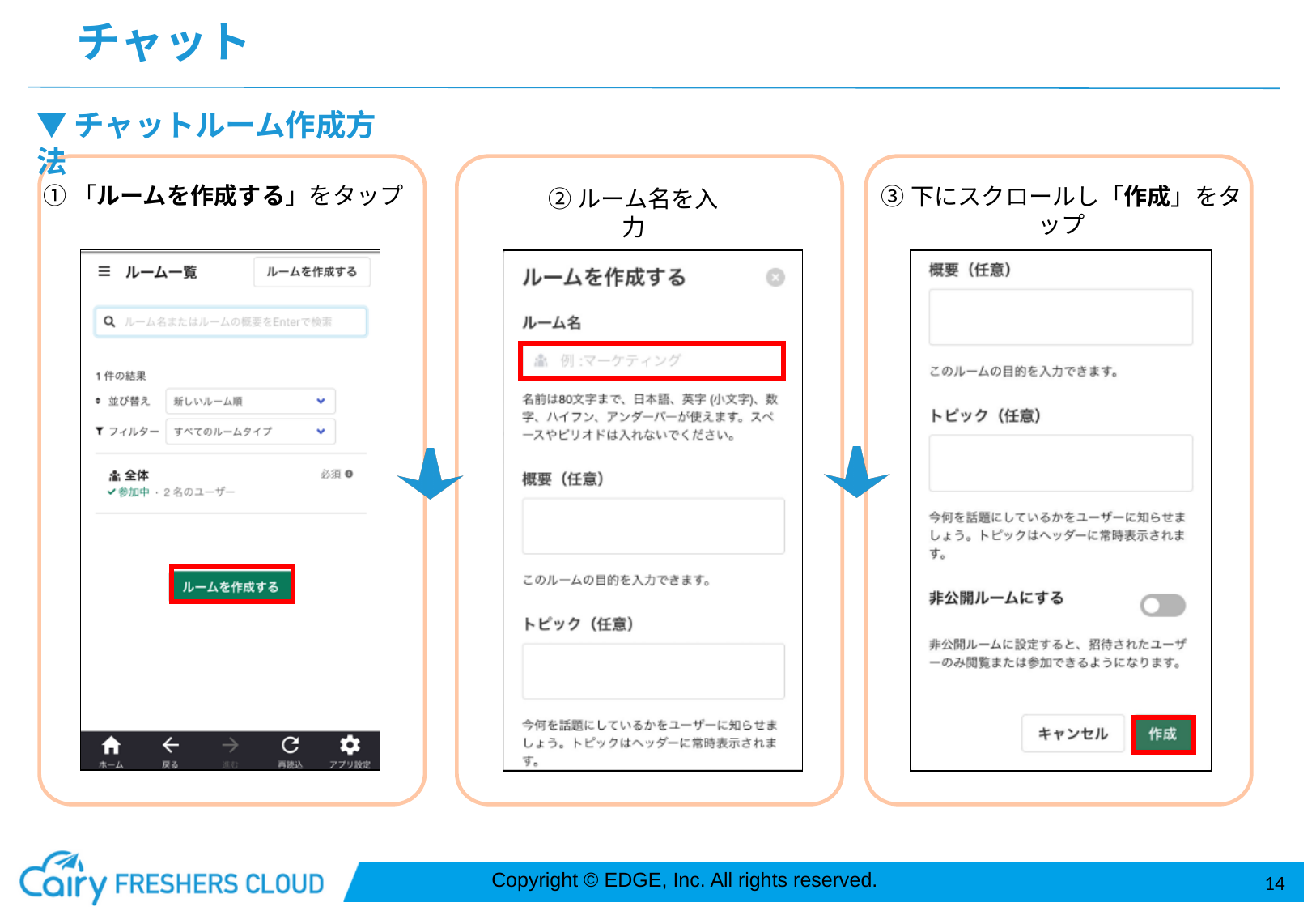

チャット

▼チャットルーム作成方法

①「ルームを作成する」をタップ
③下にスクロールし「作成」をタップ
②ルーム名を入力

14
Copyright © EDGE, Inc. All rights reserved.